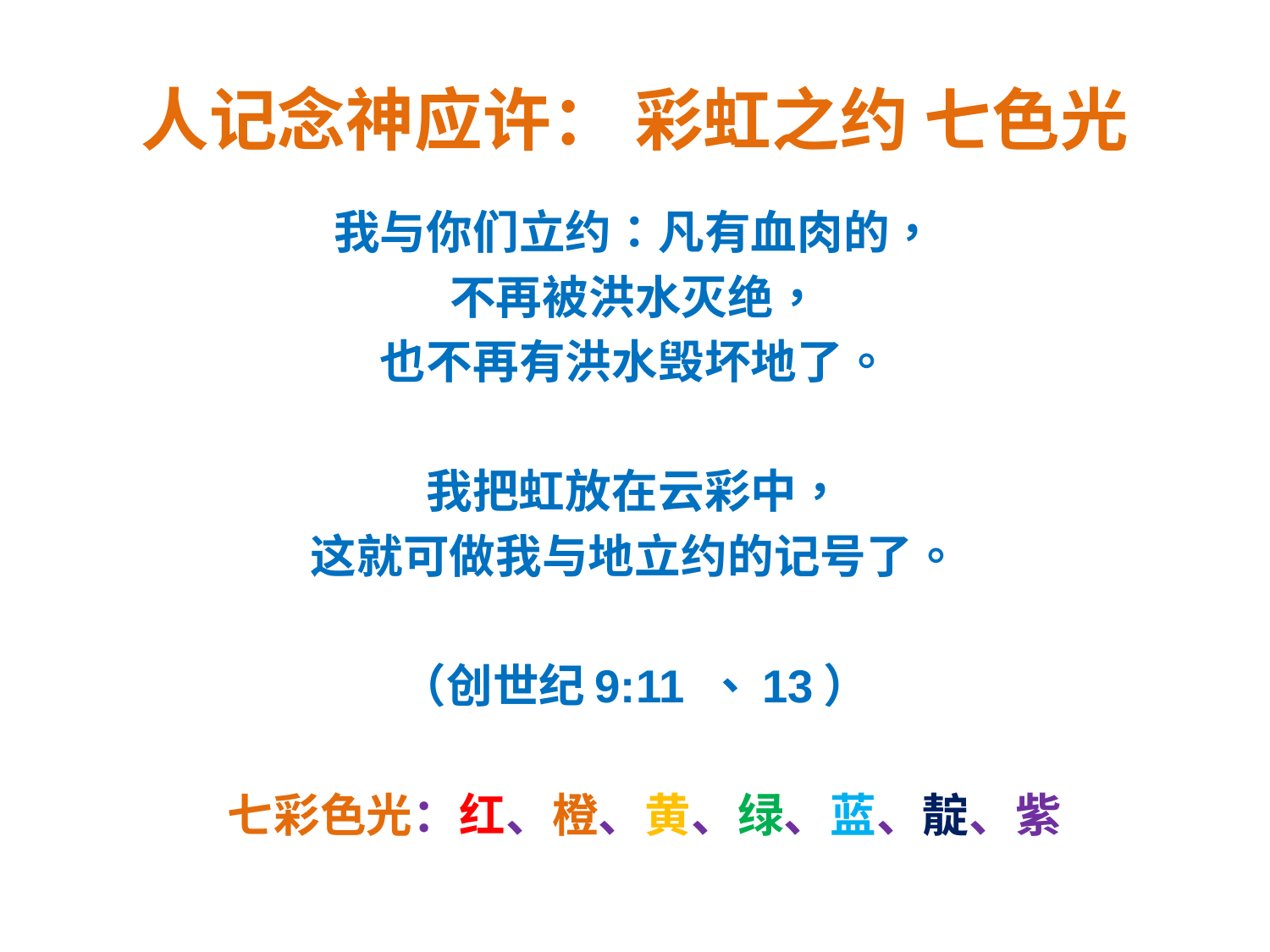

# 人记念神应许： 彩虹之约 七色光
我与你们立约：凡有血肉的，
不再被洪水灭绝，
也不再有洪水毁坏地了。

我把虹放在云彩中，
这就可做我与地立约的记号了。

（创世纪9:11 、13）

 七彩色光：红、橙、黄、绿、蓝、靛、紫